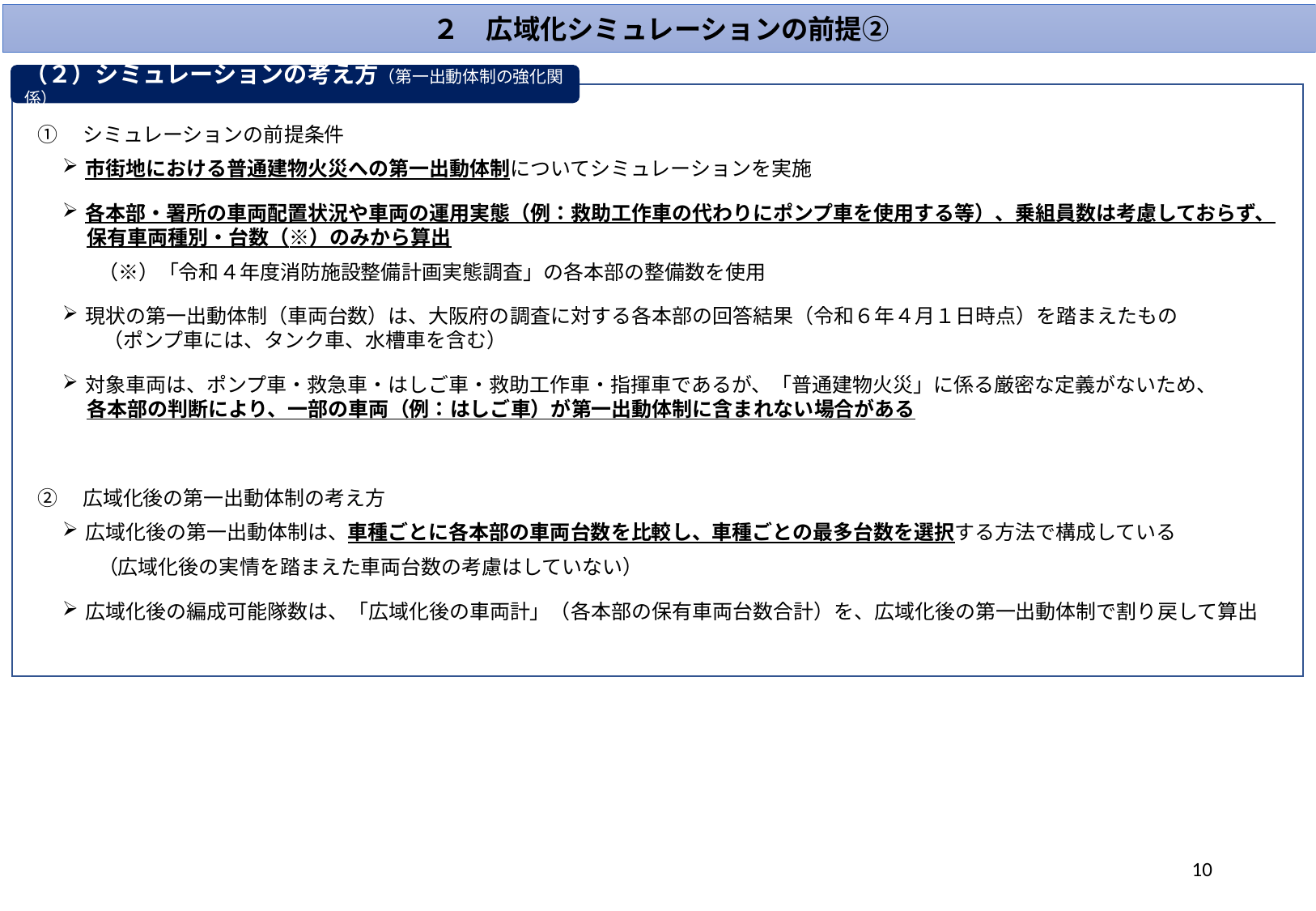

２　広域化シミュレーションの前提②
（２）シミュレーションの考え方（第一出動体制の強化関係）

①　シミュレーションの前提条件
市街地における普通建物火災への第一出動体制についてシミュレーションを実施
各本部・署所の車両配置状況や車両の運用実態（例：救助工作車の代わりにポンプ車を使用する等）、乗組員数は考慮しておらず、
　 保有車両種別・台数（※）のみから算出
　　　（※）「令和４年度消防施設整備計画実態調査」の各本部の整備数を使用
現状の第一出動体制（車両台数）は、大阪府の調査に対する各本部の回答結果（令和６年４月１日時点）を踏まえたもの
　　（ポンプ車には、タンク車、水槽車を含む）
対象車両は、ポンプ車・救急車・はしご車・救助工作車・指揮車であるが、「普通建物火災」に係る厳密な定義がないため、
　 各本部の判断により、一部の車両（例：はしご車）が第一出動体制に含まれない場合がある

②　広域化後の第一出動体制の考え方
広域化後の第一出動体制は、車種ごとに各本部の車両台数を比較し、車種ごとの最多台数を選択する方法で構成している
　　　（広域化後の実情を踏まえた車両台数の考慮はしていない）
広域化後の編成可能隊数は、「広域化後の車両計」（各本部の保有車両台数合計）を、広域化後の第一出動体制で割り戻して算出

10